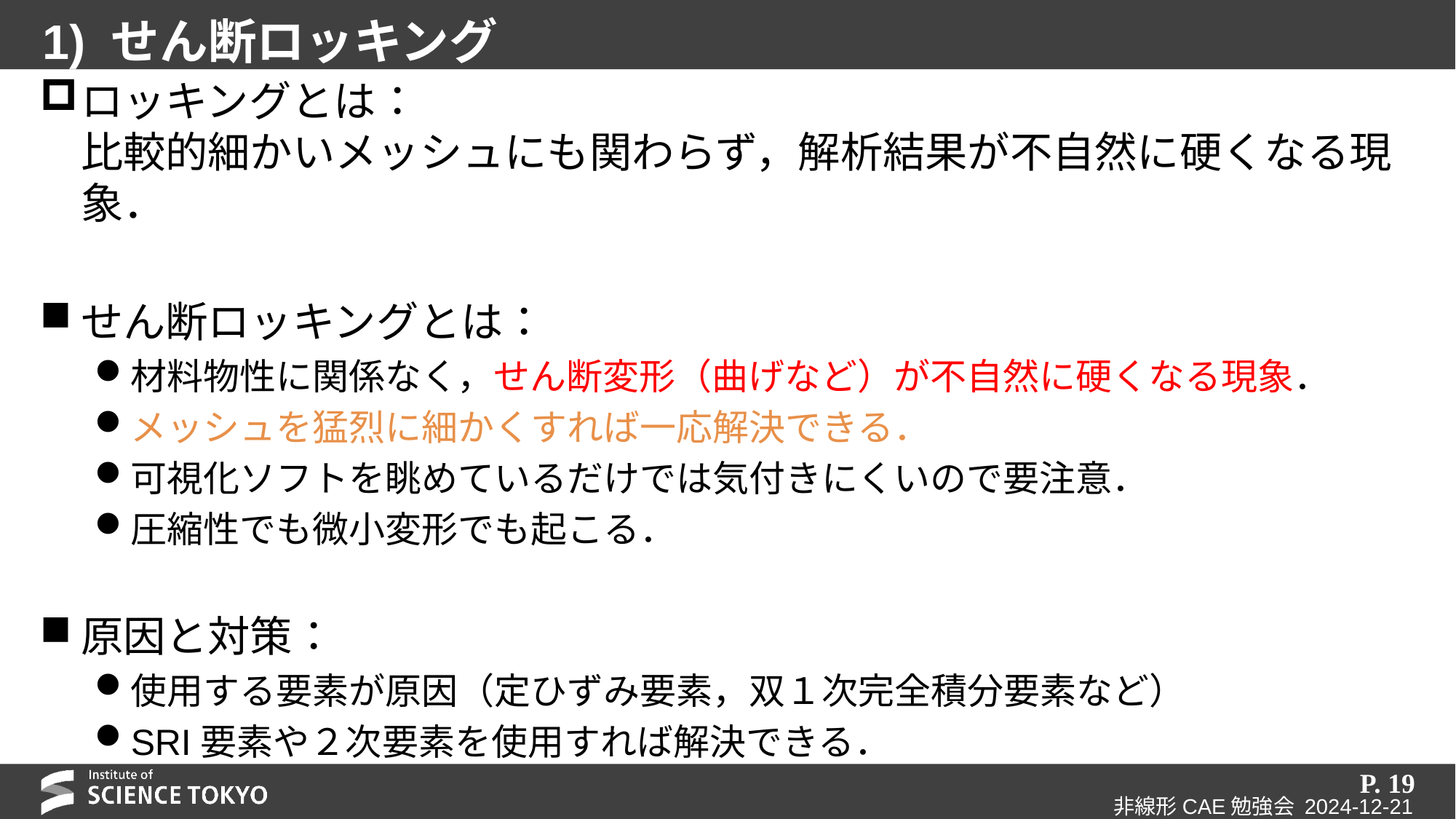

# 1) せん断ロッキング
ロッキングとは：
比較的細かいメッシュにも関わらず，解析結果が不自然に硬くなる現象．

せん断ロッキングとは：
材料物性に関係なく，せん断変形（曲げなど）が不自然に硬くなる現象．
メッシュを猛烈に細かくすれば一応解決できる．
可視化ソフトを眺めているだけでは気付きにくいので要注意．
圧縮性でも微小変形でも起こる．

原因と対策：
使用する要素が原因（定ひずみ要素，双１次完全積分要素など）
SRI要素や２次要素を使用すれば解決できる．
P. 19